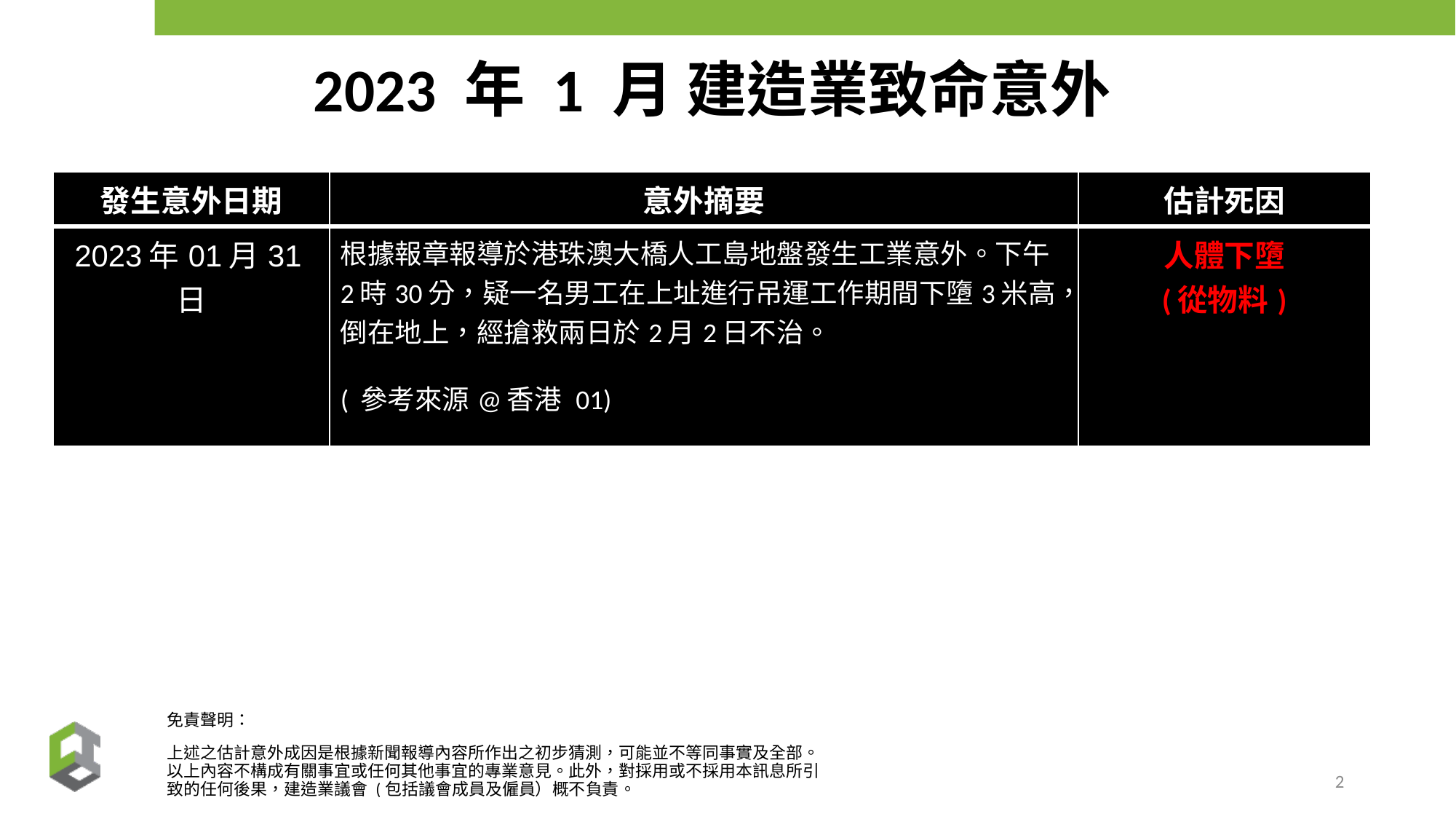

2023 年 1 月 建造業致命意外
#
| 發生意外日期 | 意外摘要 | 估計死因 |
| --- | --- | --- |
| 2023年01月31日 | 根據報章報導於港珠澳大橋人工島地盤發生工業意外。下午2時30分，疑一名男工在上址進行吊運工作期間下墮3米高，倒在地上，經搶救兩日於2月2日不治。 ( 參考來源@香港 01) | 人體下墮 (從物料) |
免責聲明：
上述之估計意外成因是根據新聞報導內容所作出之初步猜測，可能並不等同事實及全部。以上內容不構成有關事宜或任何其他事宜的專業意見。此外，對採用或不採用本訊息所引致的任何後果，建造業議會 (包括議會成員及僱員）概不負責。 。
2